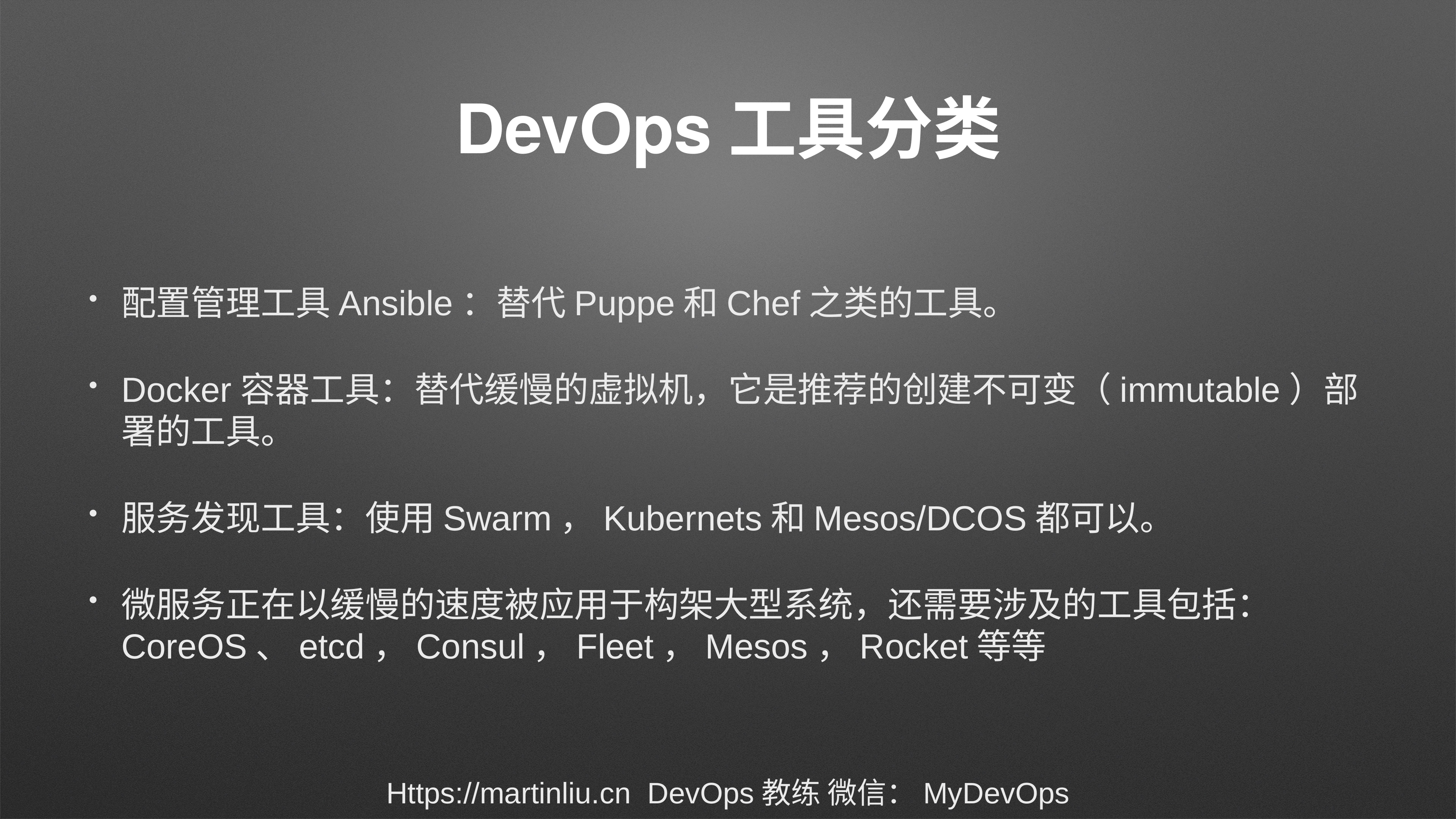

# DevOps工具分类
配置管理工具Ansible：替代Puppe和Chef之类的工具。
Docker容器工具：替代缓慢的虚拟机，它是推荐的创建不可变（immutable）部署的工具。
服务发现工具：使用Swarm，Kubernets和Mesos/DCOS都可以。
微服务正在以缓慢的速度被应用于构架大型系统，还需要涉及的工具包括：CoreOS、etcd，Consul，Fleet，Mesos，Rocket等等